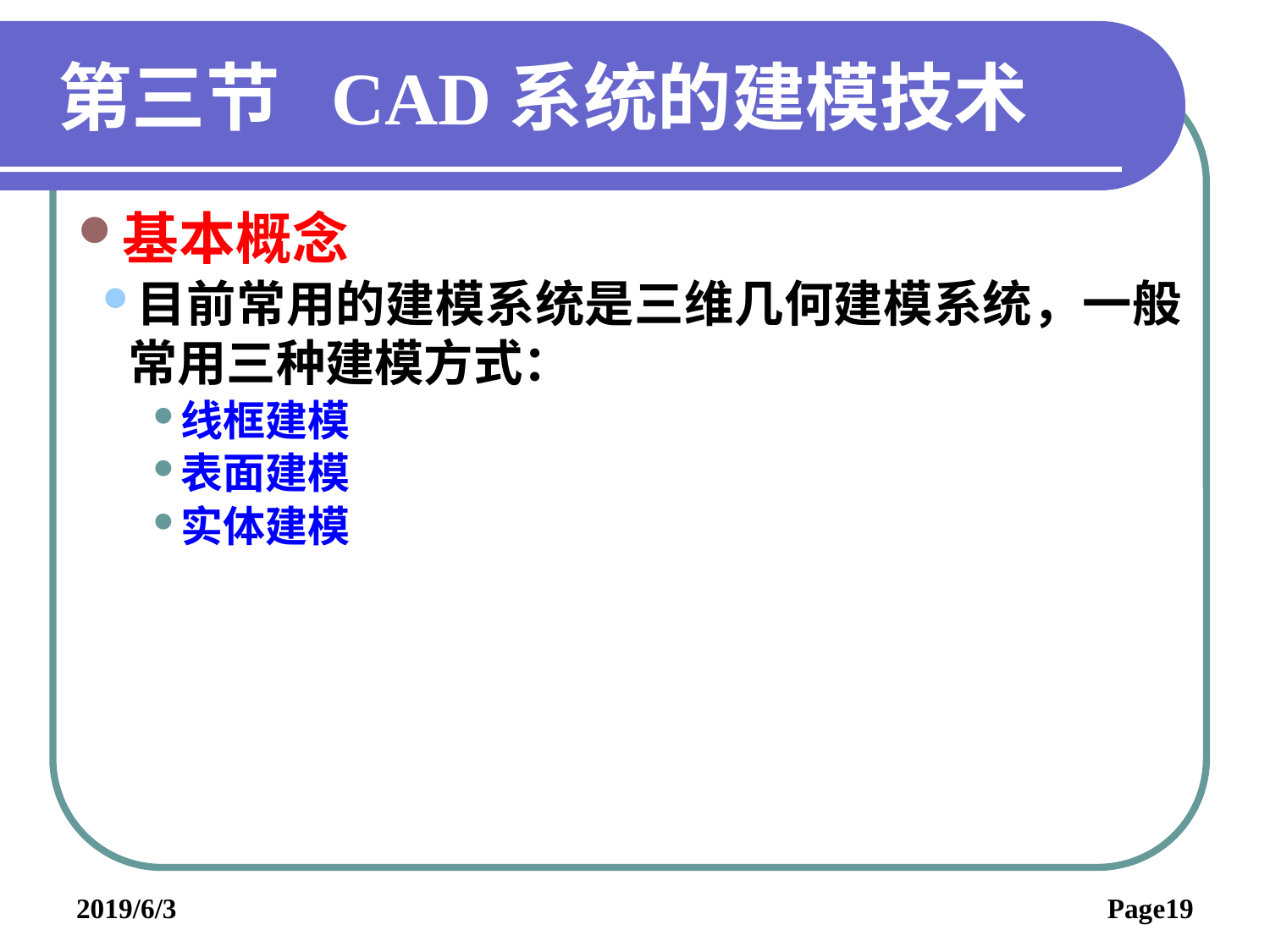

# 第三节  CAD系统的建模技术
基本概念
目前常用的建模系统是三维几何建模系统，一般常用三种建模方式：
线框建模
表面建模
实体建模

2019/6/3
Page19